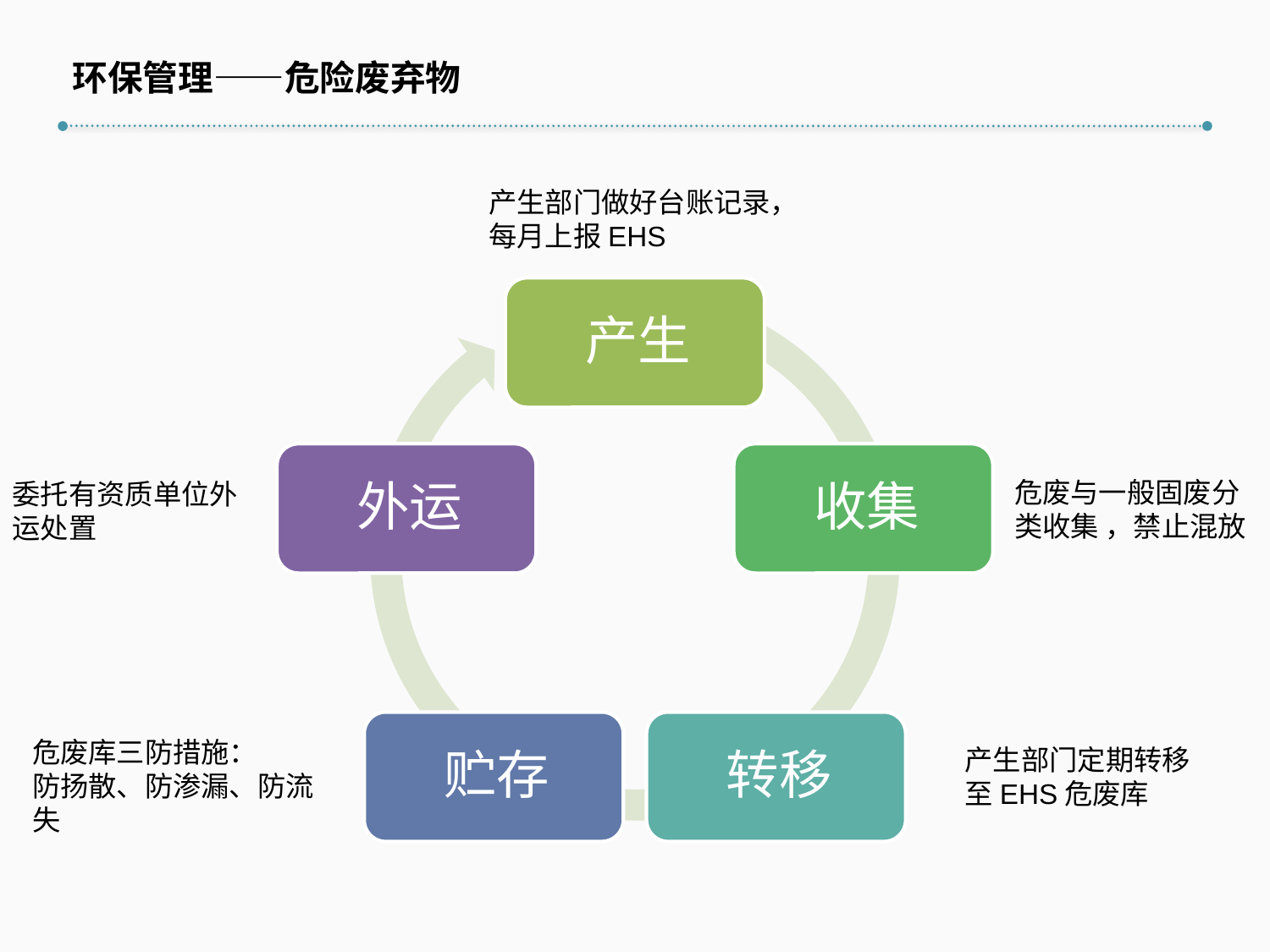

环保管理——危险废弃物
产生部门做好台账记录，每月上报EHS
产生
收集
转移
贮存
外运
危废与一般固废分类收集 ，禁止混放
委托有资质单位外运处置
危废库三防措施：
防扬散、防渗漏、防流失
产生部门定期转移至EHS危废库